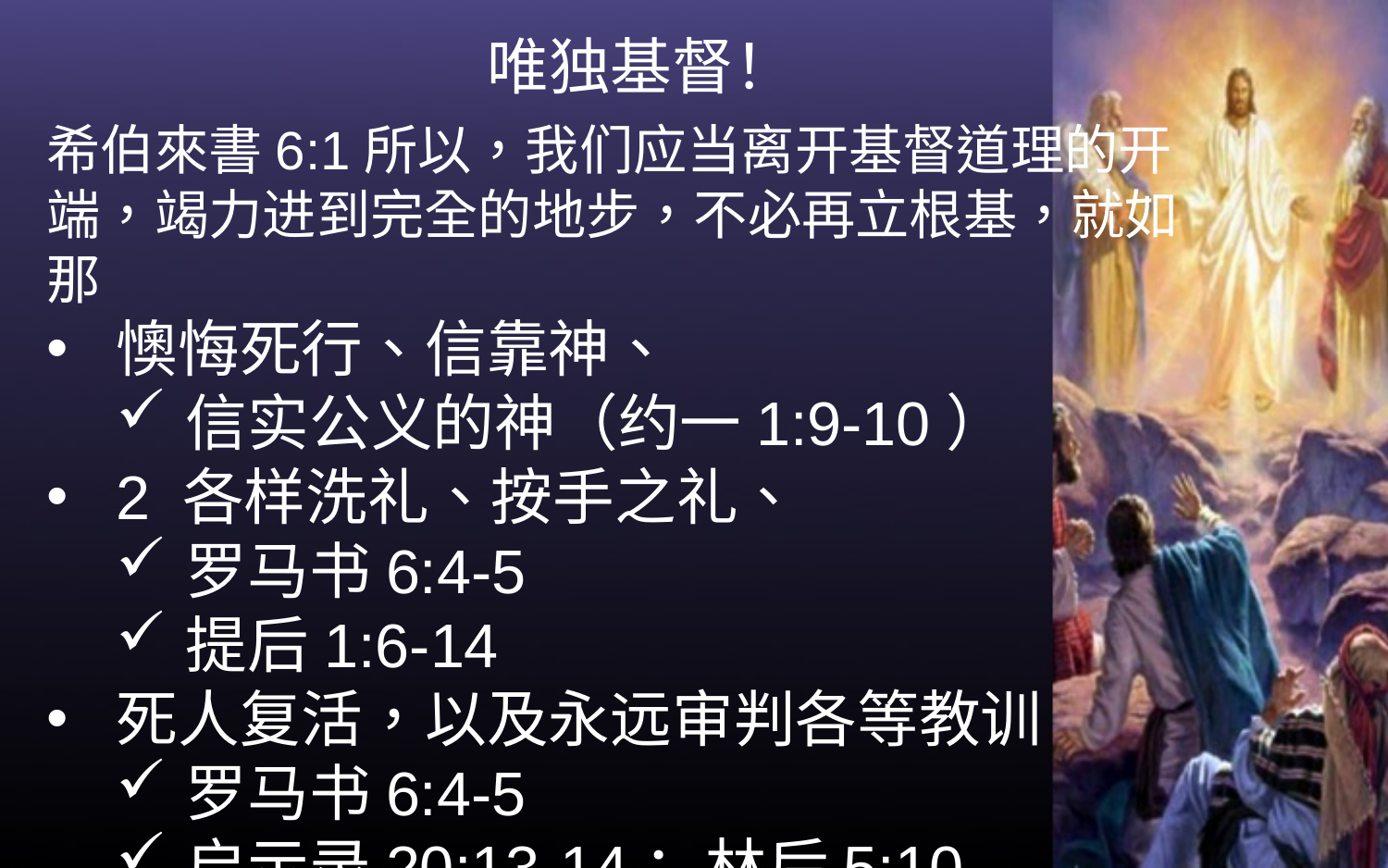

唯独基督！
希伯來書6:1所以，我们应当离开基督道理的开端，竭力进到完全的地步，不必再立根基，就如那
懊悔死行、信靠神、
信实公义的神（约一1:9-10）
2 各样洗礼、按手之礼、
罗马书6:4-5
提后1:6-14
死人复活，以及永远审判各等教训
罗马书6:4-5
启示录20:13-14；林后5:10